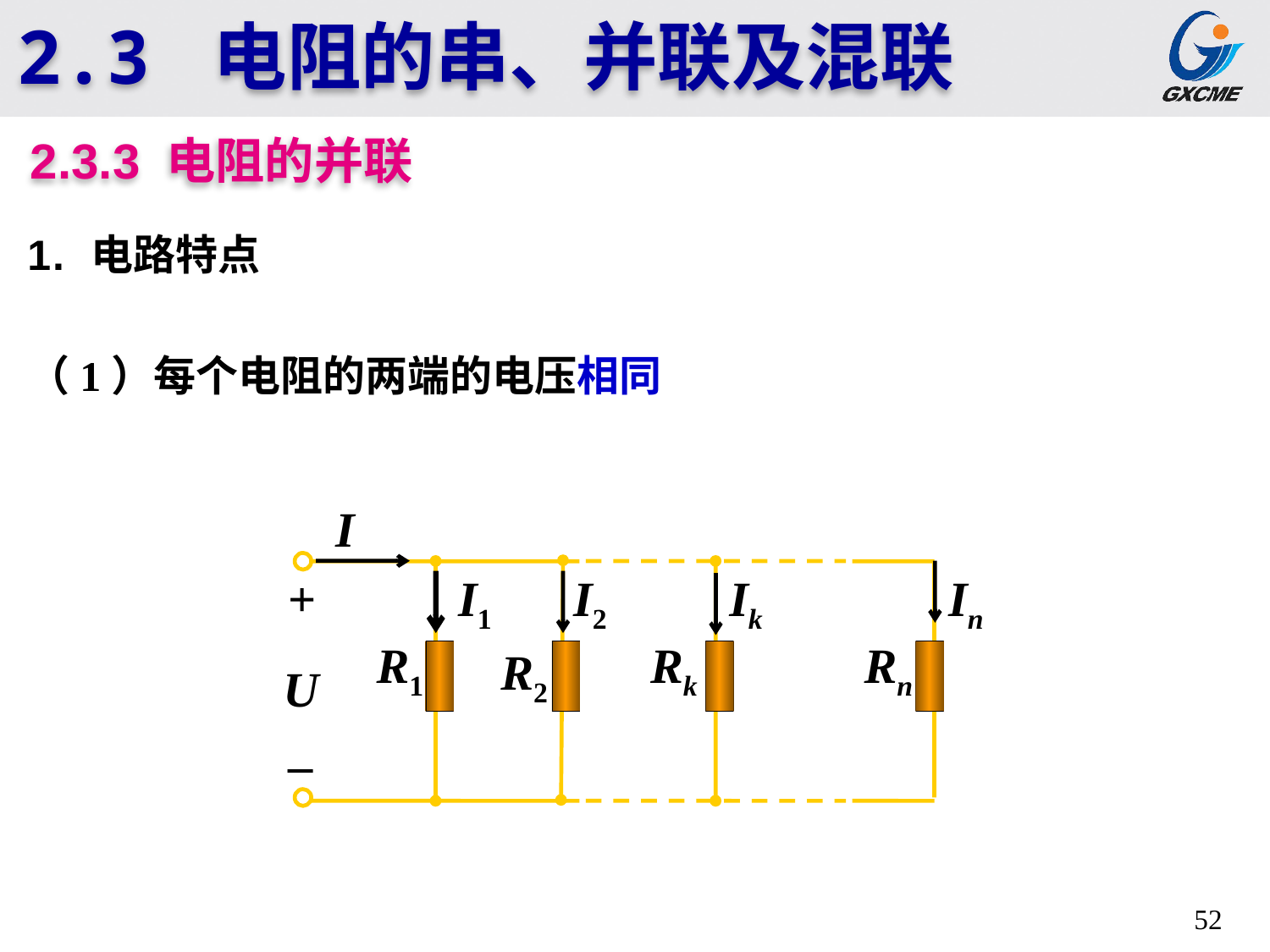

2.3 电阻的串、并联及混联
2.3.3 电阻的并联
电路特点
（1）每个电阻的两端的电压相同
I

I1
I2
Ik

In
+

R1
Rk
Rn
R2

U

_

52